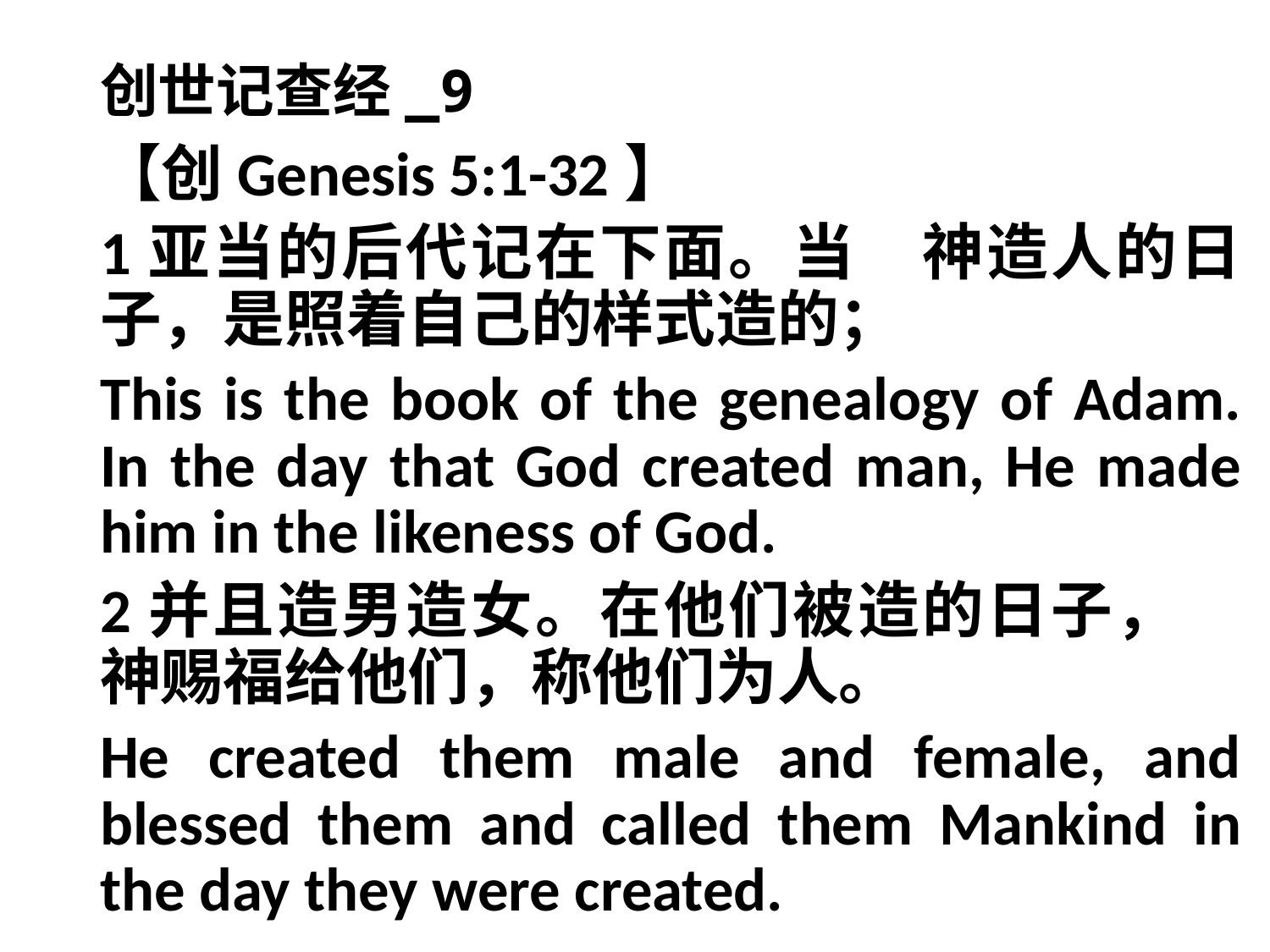

# 创世记查经_9
【创Genesis 5:1-32】
1亚当的后代记在下面。当　神造人的日子，是照着自己的样式造的；
This is the book of the genealogy of Adam. In the day that God created man, He made him in the likeness of God.
2并且造男造女。在他们被造的日子，　神赐福给他们，称他们为人。
He created them male and female, and blessed them and called them Mankind in the day they were created.